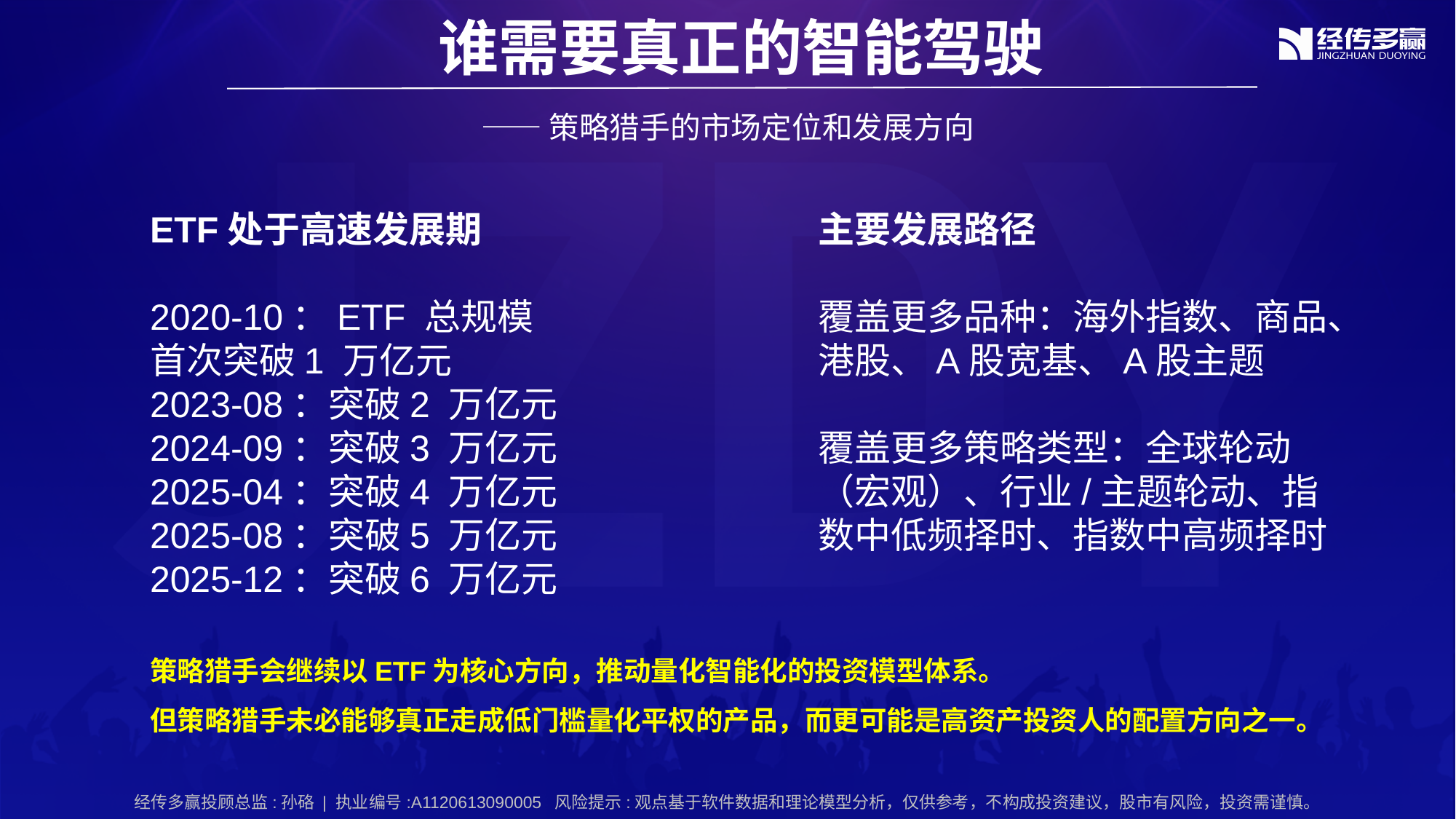

谁需要真正的智能驾驶
——策略猎手的市场定位和发展方向
主要发展路径

覆盖更多品种：海外指数、商品、港股、A股宽基、A股主题

覆盖更多策略类型：全球轮动（宏观）、行业/主题轮动、指数中低频择时、指数中高频择时
ETF处于高速发展期

2020‑10：ETF 总规模
首次突破1 万亿元
2023‑08：突破2 万亿元
2024‑09：突破3 万亿元
2025‑04：突破4 万亿元
2025‑08：突破5 万亿元
2025‑12：突破6 万亿元
策略猎手会继续以ETF为核心方向，推动量化智能化的投资模型体系。
但策略猎手未必能够真正走成低门槛量化平权的产品，而更可能是高资产投资人的配置方向之一。